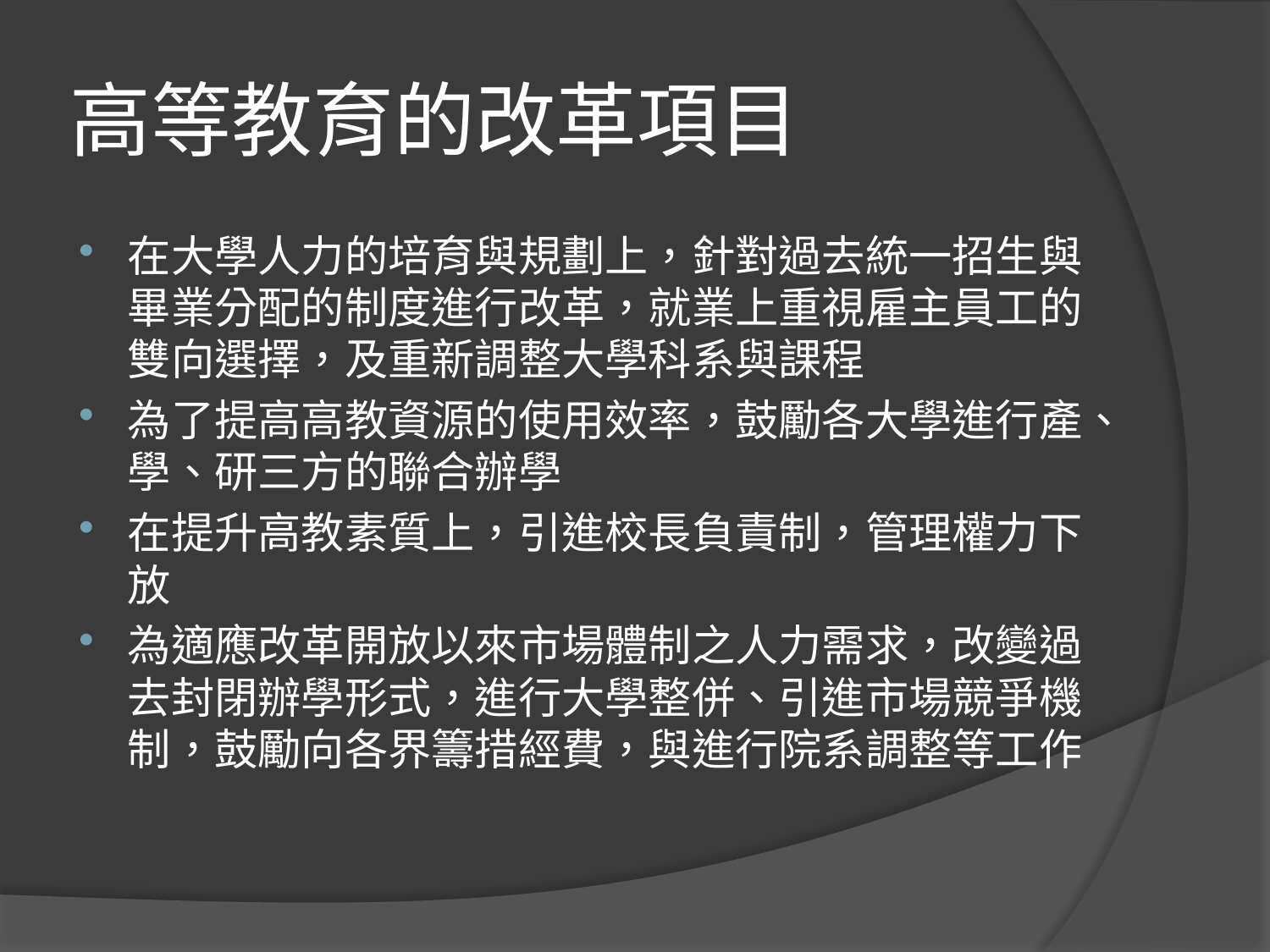

# 高等教育的改革項目
在大學人力的培育與規劃上，針對過去統一招生與畢業分配的制度進行改革，就業上重視雇主員工的雙向選擇，及重新調整大學科系與課程
為了提高高教資源的使用效率，鼓勵各大學進行產、學、研三方的聯合辦學
在提升高教素質上，引進校長負責制，管理權力下放
為適應改革開放以來市場體制之人力需求，改變過去封閉辦學形式，進行大學整併、引進市場競爭機制，鼓勵向各界籌措經費，與進行院系調整等工作